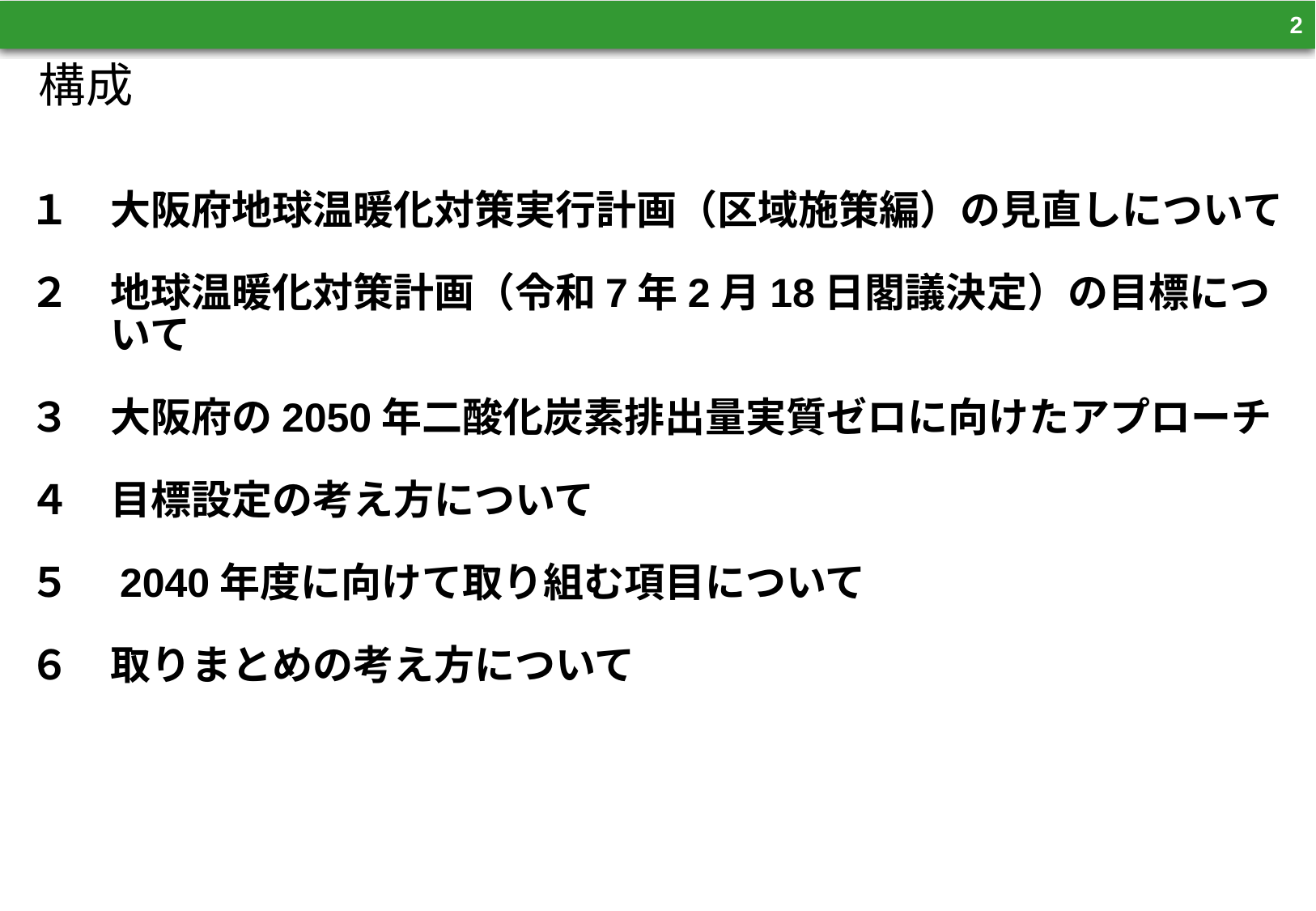

2

# 構成
１　大阪府地球温暖化対策実行計画（区域施策編）の見直しについて
２　地球温暖化対策計画（令和7年2月18日閣議決定）の目標について
３　大阪府の2050年二酸化炭素排出量実質ゼロに向けたアプローチ
４　目標設定の考え方について
５　2040年度に向けて取り組む項目について
６　取りまとめの考え方について